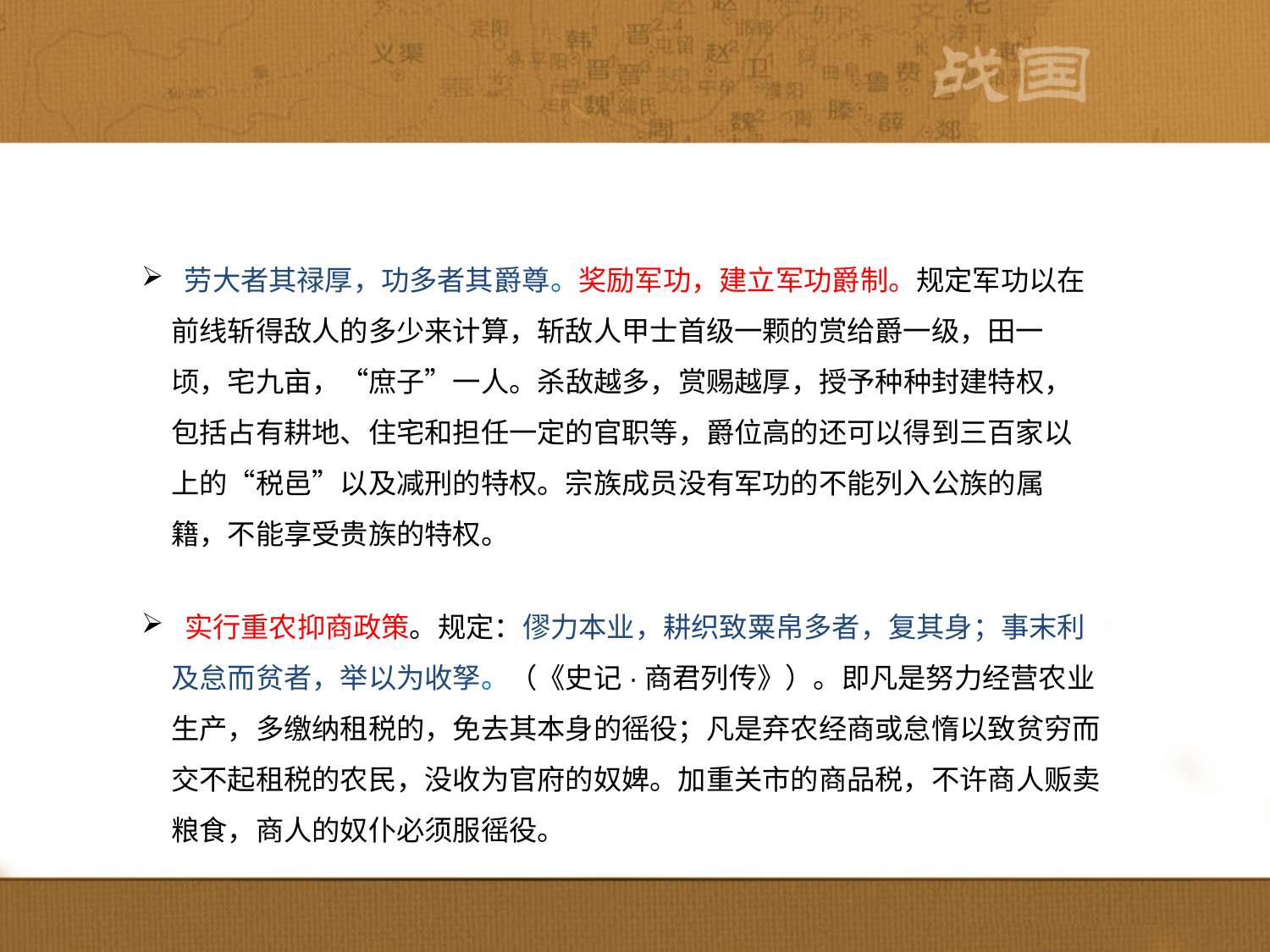

劳大者其禄厚，功多者其爵尊。奖励军功，建立军功爵制。规定军功以在前线斩得敌人的多少来计算，斩敌人甲士首级一颗的赏给爵一级，田一顷，宅九亩，“庶子”一人。杀敌越多，赏赐越厚，授予种种封建特权，包括占有耕地、住宅和担任一定的官职等，爵位高的还可以得到三百家以上的“税邑”以及减刑的特权。宗族成员没有军功的不能列入公族的属籍，不能享受贵族的特权。
 实行重农抑商政策。规定：僇力本业，耕织致粟帛多者，复其身；事末利及怠而贫者，举以为收孥。（《史记·商君列传》）。即凡是努力经营农业生产，多缴纳租税的，免去其本身的徭役；凡是弃农经商或怠惰以致贫穷而交不起租税的农民，没收为官府的奴婢。加重关市的商品税，不许商人贩卖粮食，商人的奴仆必须服徭役。